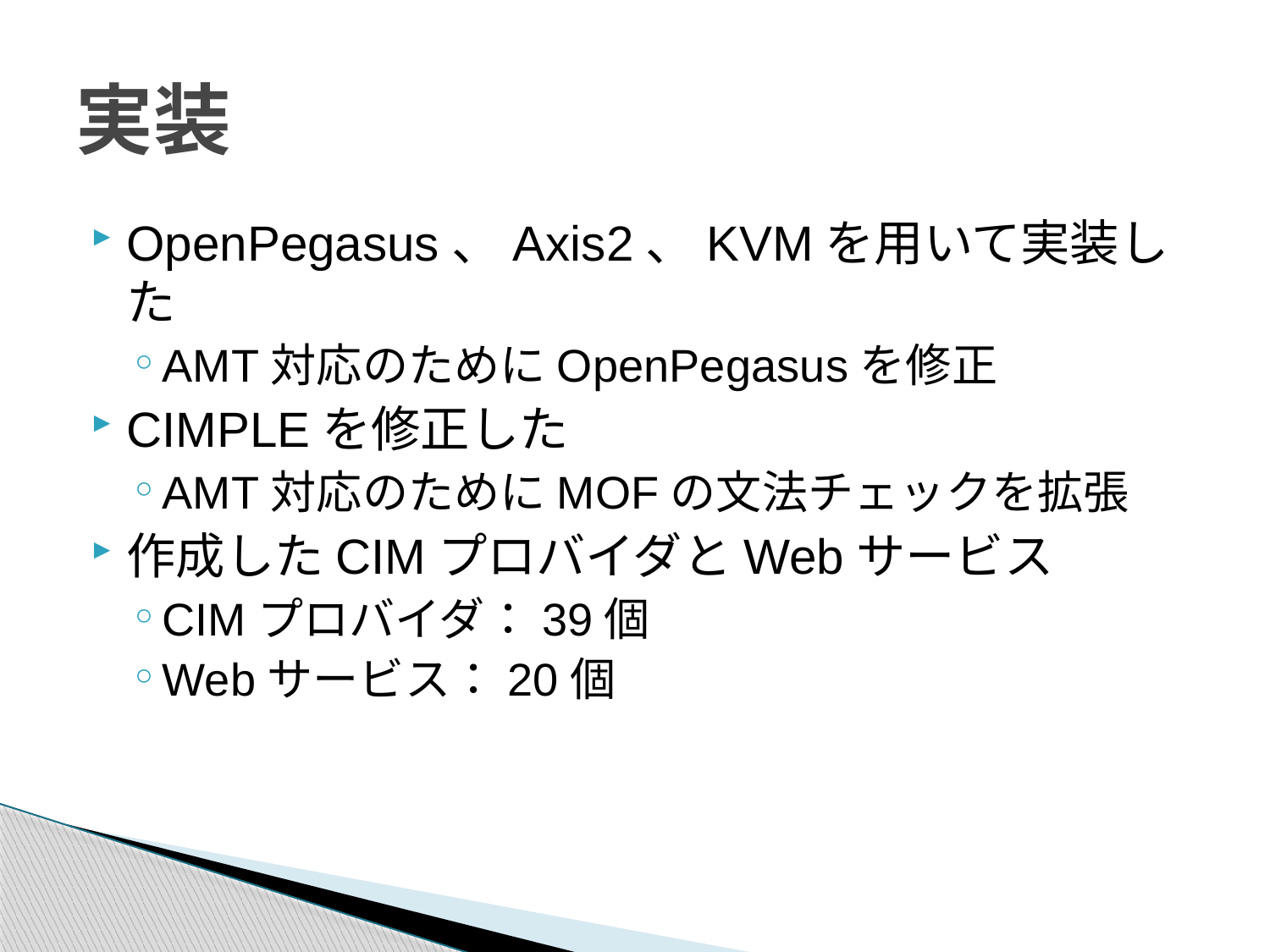

# 実装
OpenPegasus、Axis2、KVMを用いて実装した
AMT対応のためにOpenPegasusを修正
CIMPLEを修正した
AMT対応のためにMOFの文法チェックを拡張
作成したCIMプロバイダとWebサービス
CIMプロバイダ：39個
Webサービス：20個